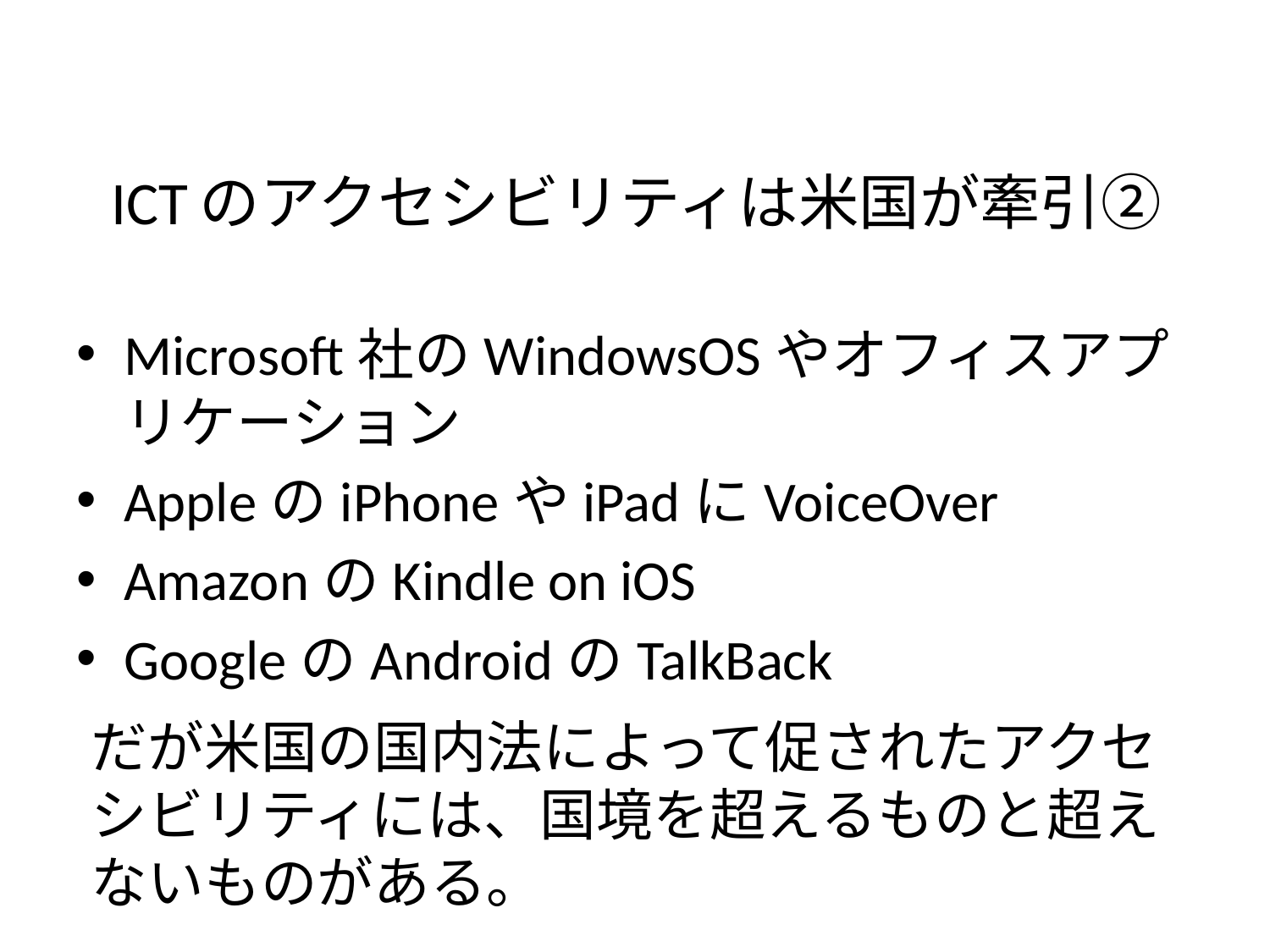

# ICTのアクセシビリティは米国が牽引②
Microsoft社のWindowsOSやオフィスアプリケーション
AppleのiPhoneやiPadにVoiceOver
AmazonのKindle on iOS
GoogleのAndroidのTalkBack
だが米国の国内法によって促されたアクセシビリティには、国境を超えるものと超えないものがある。